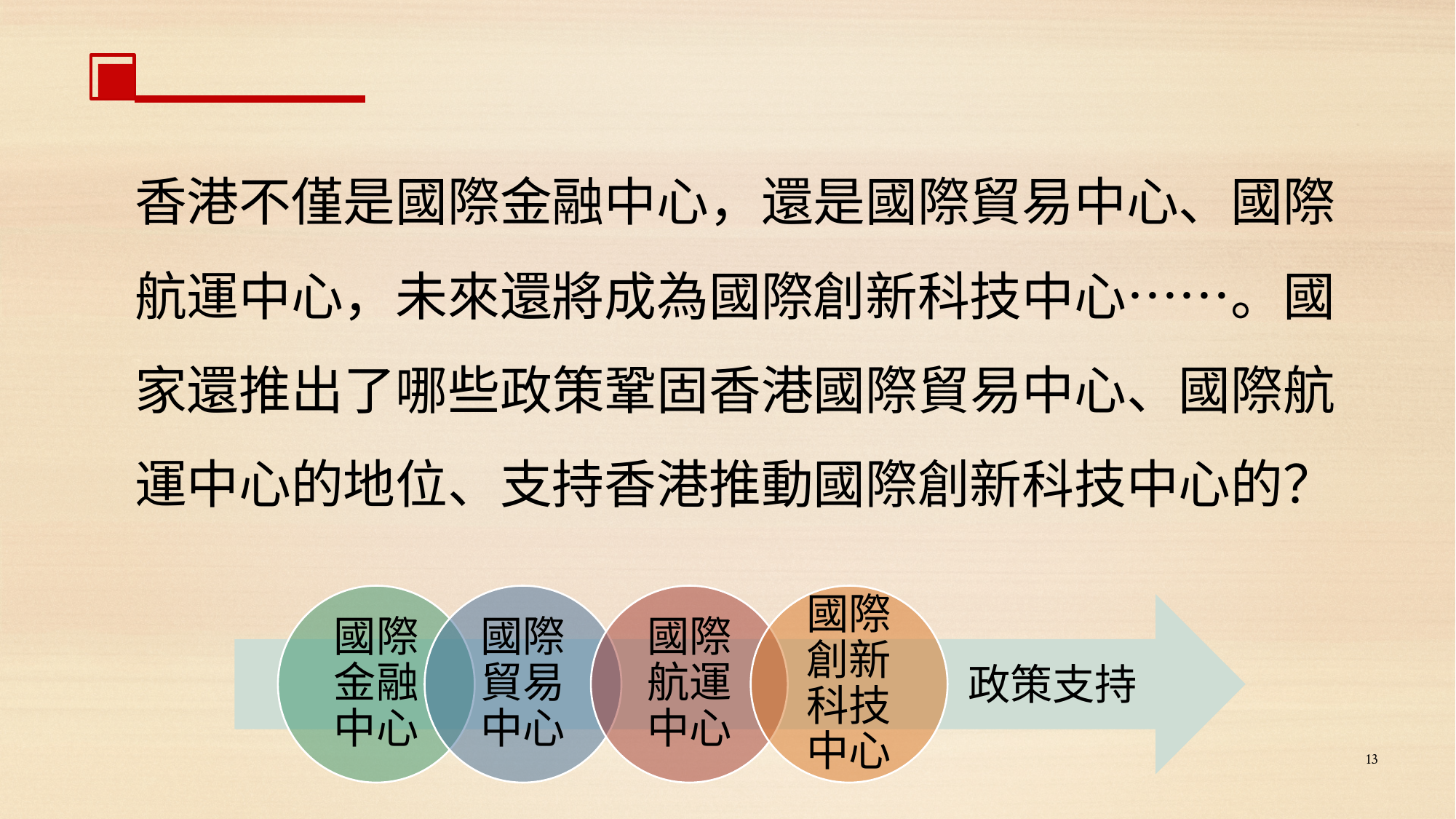

香港不僅是國際金融中心，還是國際貿易中心、國際航運中心，未來還將成為國際創新科技中心……。國家還推出了哪些政策鞏固香港國際貿易中心、國際航運中心的地位、支持香港推動國際創新科技中心的？

國際金融中心
國際貿易中心
國際航運中心
國際創新科技中心

政策支持
13